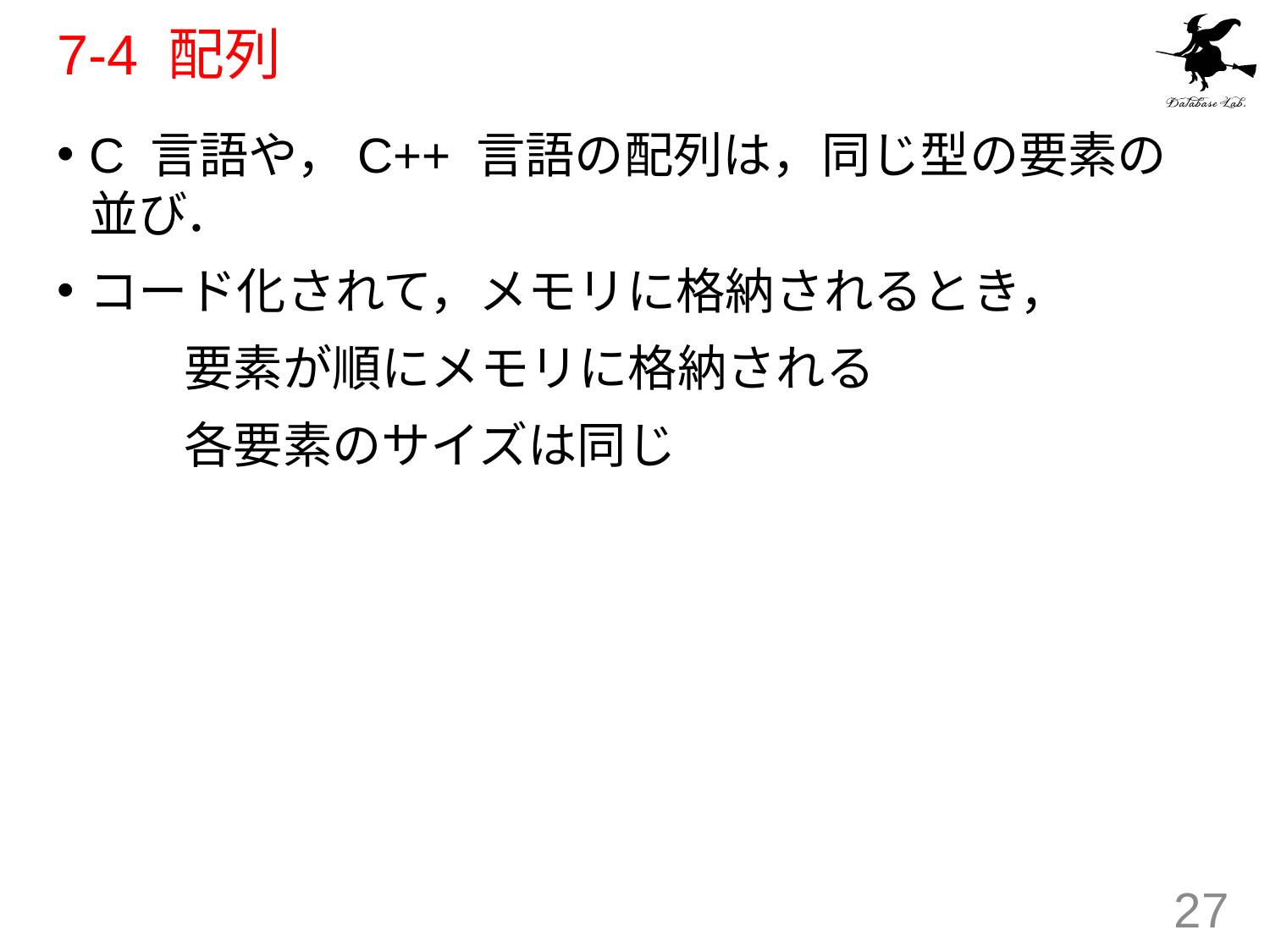

# 7-4 配列
C 言語や，C++ 言語の配列は，同じ型の要素の並び．
コード化されて，メモリに格納されるとき，
	要素が順にメモリに格納される
	各要素のサイズは同じ

27